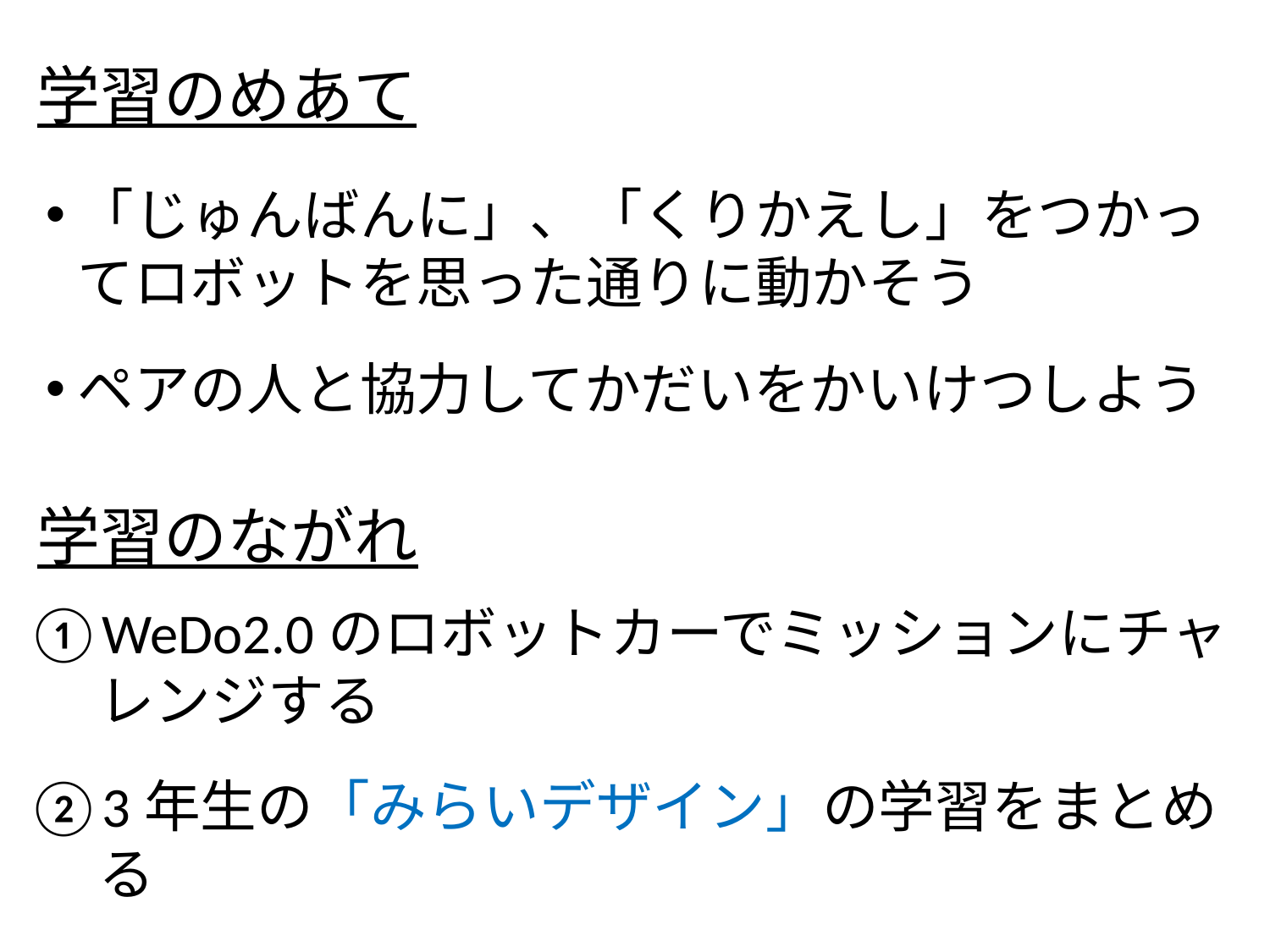

# 学習のめあて
「じゅんばんに」、「くりかえし」をつかってロボットを思った通りに動かそう
ペアの人と協力してかだいをかいけつしよう

学習のながれ

WeDo2.0のロボットカーでミッションにチャレンジする
3年生の「みらいデザイン」の学習をまとめる